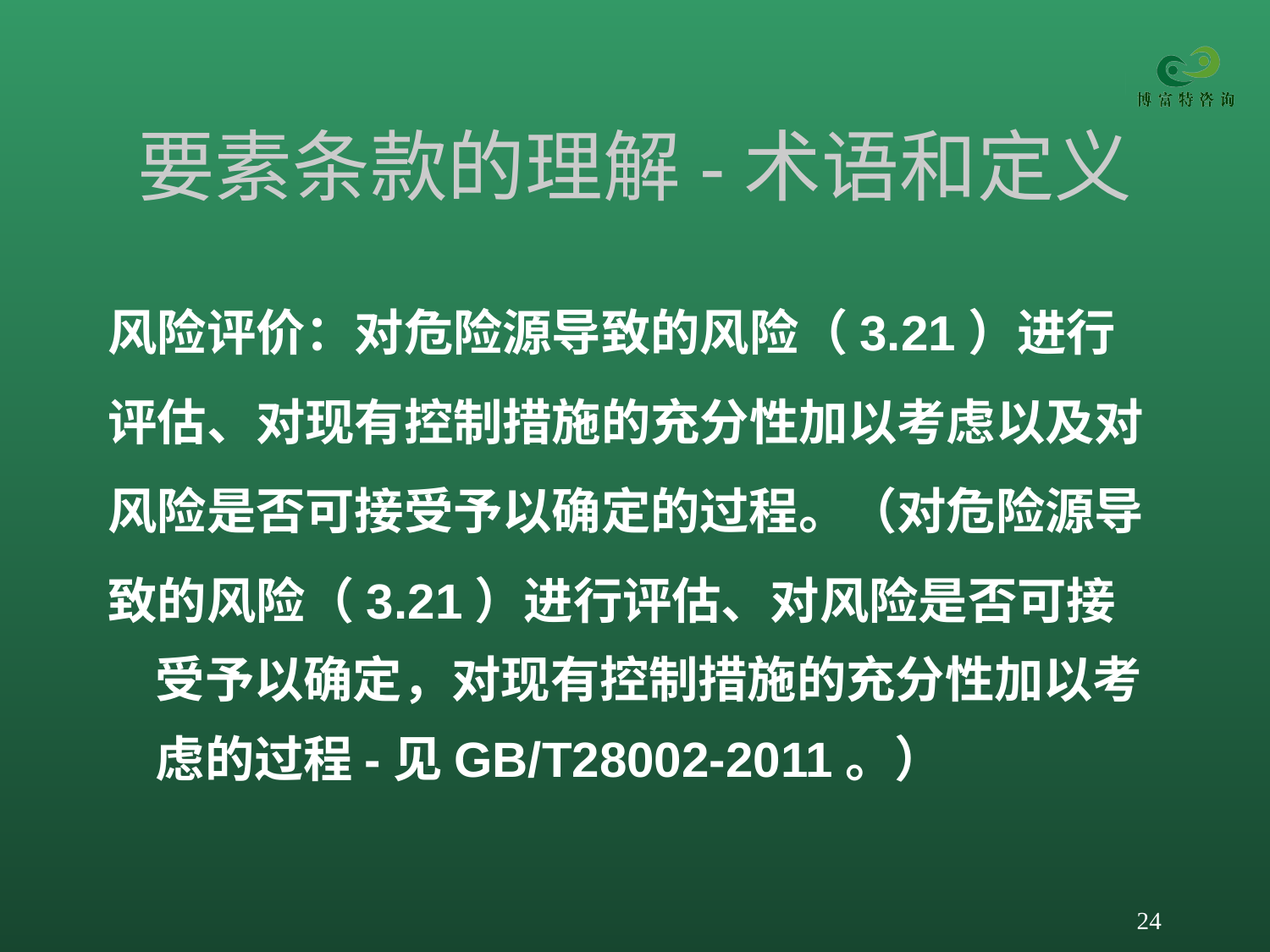

风险评价：对危险源导致的风险（3.21）进行
评估、对现有控制措施的充分性加以考虑以及对
风险是否可接受予以确定的过程。（对危险源导
致的风险（3.21）进行评估、对风险是否可接受予以确定，对现有控制措施的充分性加以考虑的过程-见GB/T28002-2011。）
要素条款的理解-术语和定义
24